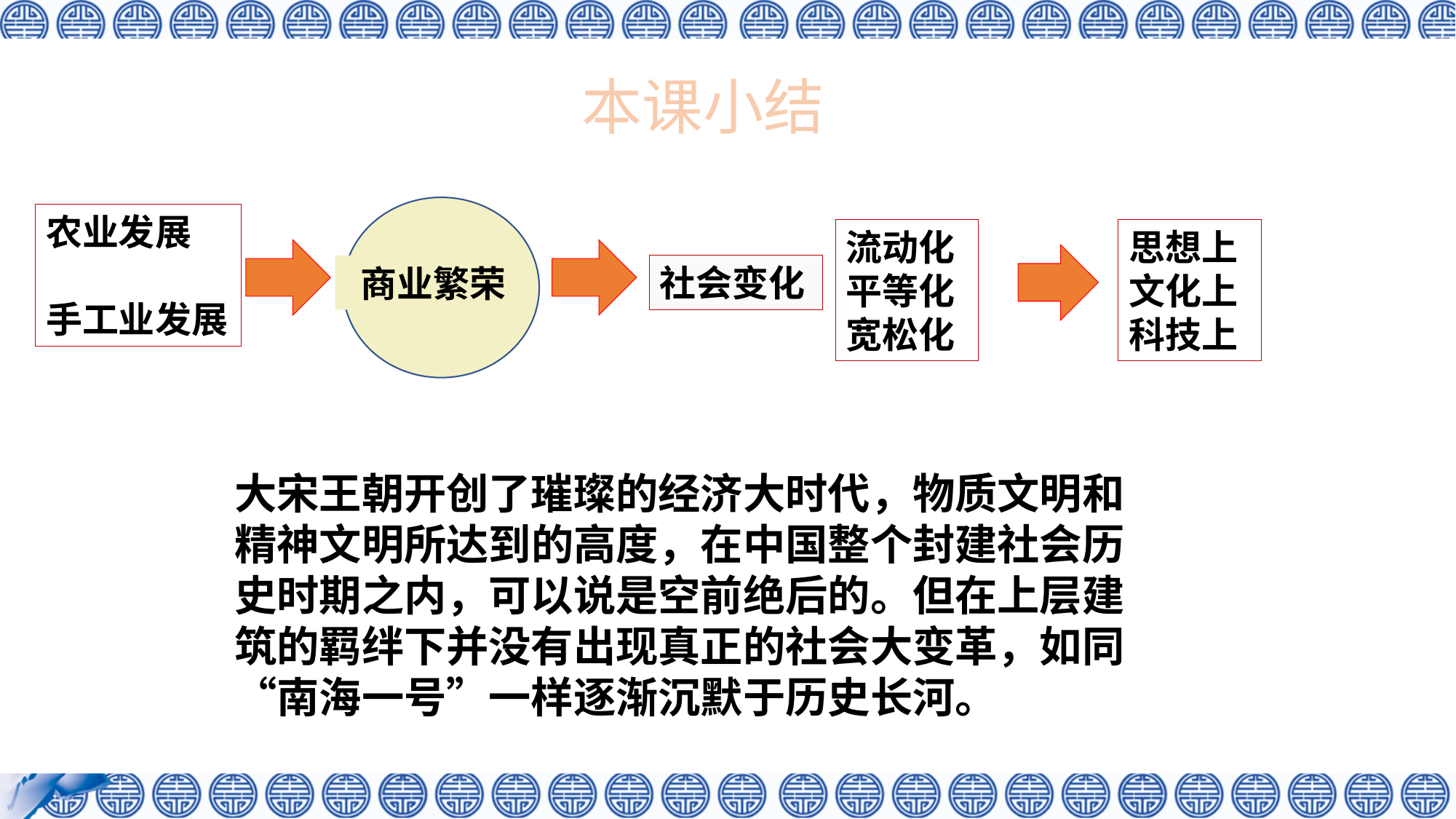

本课小结

商业繁荣
农业发展

手工业发展
流动化
平等化
宽松化
思想上
文化上
科技上

社会变化
大宋王朝开创了璀璨的经济大时代，物质文明和精神文明所达到的高度，在中国整个封建社会历史时期之内，可以说是空前绝后的。但在上层建筑的羁绊下并没有出现真正的社会大变革，如同“南海一号”一样逐渐沉默于历史长河。